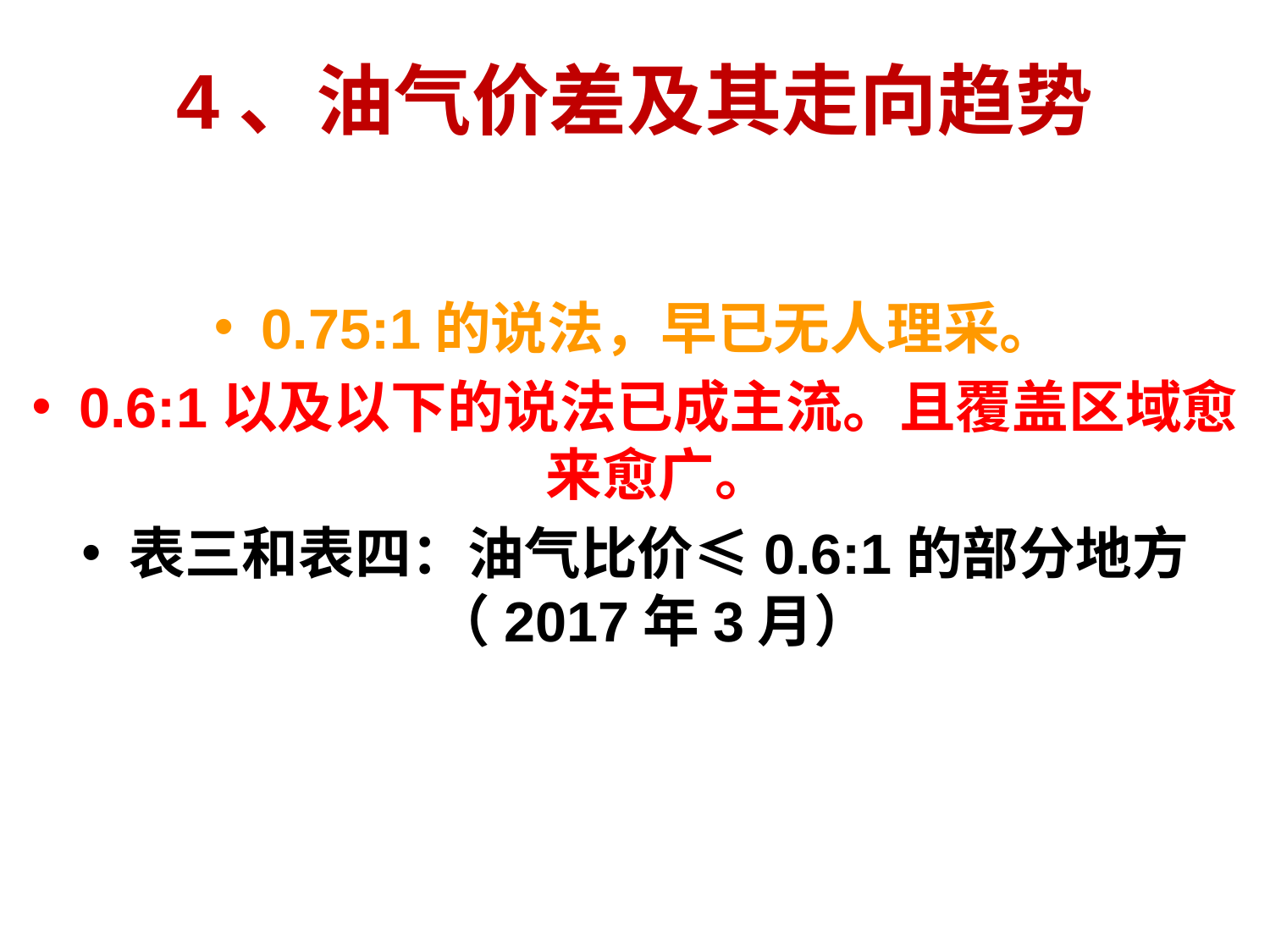

# 4、油气价差及其走向趋势
0.75:1的说法，早已无人理采。
0.6:1以及以下的说法已成主流。且覆盖区域愈来愈广。
表三和表四：油气比价≤0.6:1的部分地方（2017年3月）